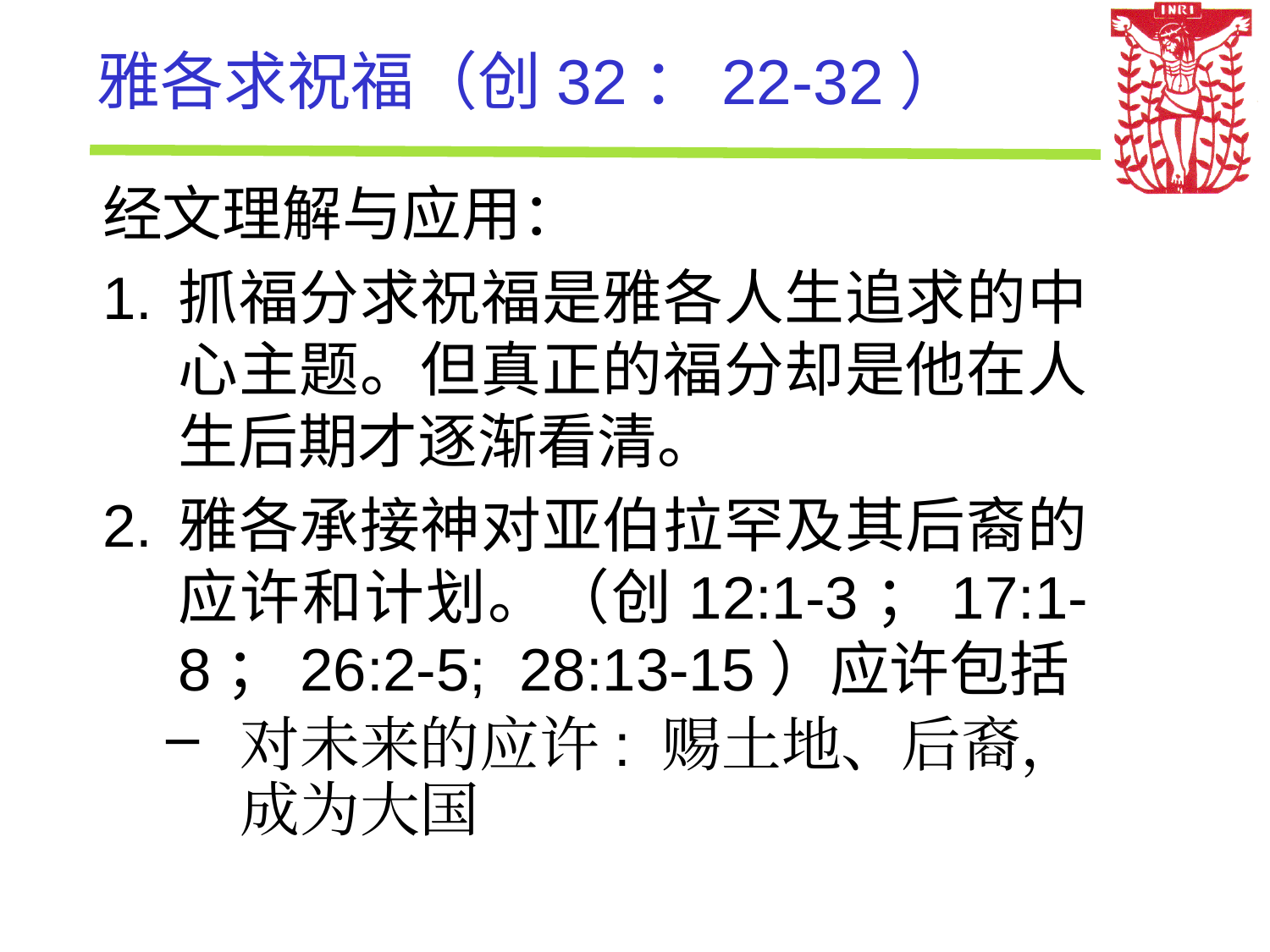

# 雅各求祝福（创32：22-32）
经文理解与应用：
抓福分求祝福是雅各人生追求的中心主题。但真正的福分却是他在人生后期才逐渐看清。
雅各承接神对亚伯拉罕及其后裔的应许和计划。（创12:1-3；17:1-8；26:2-5;  28:13-15）应许包括
对未来的应许: 赐土地、后裔，成为大国